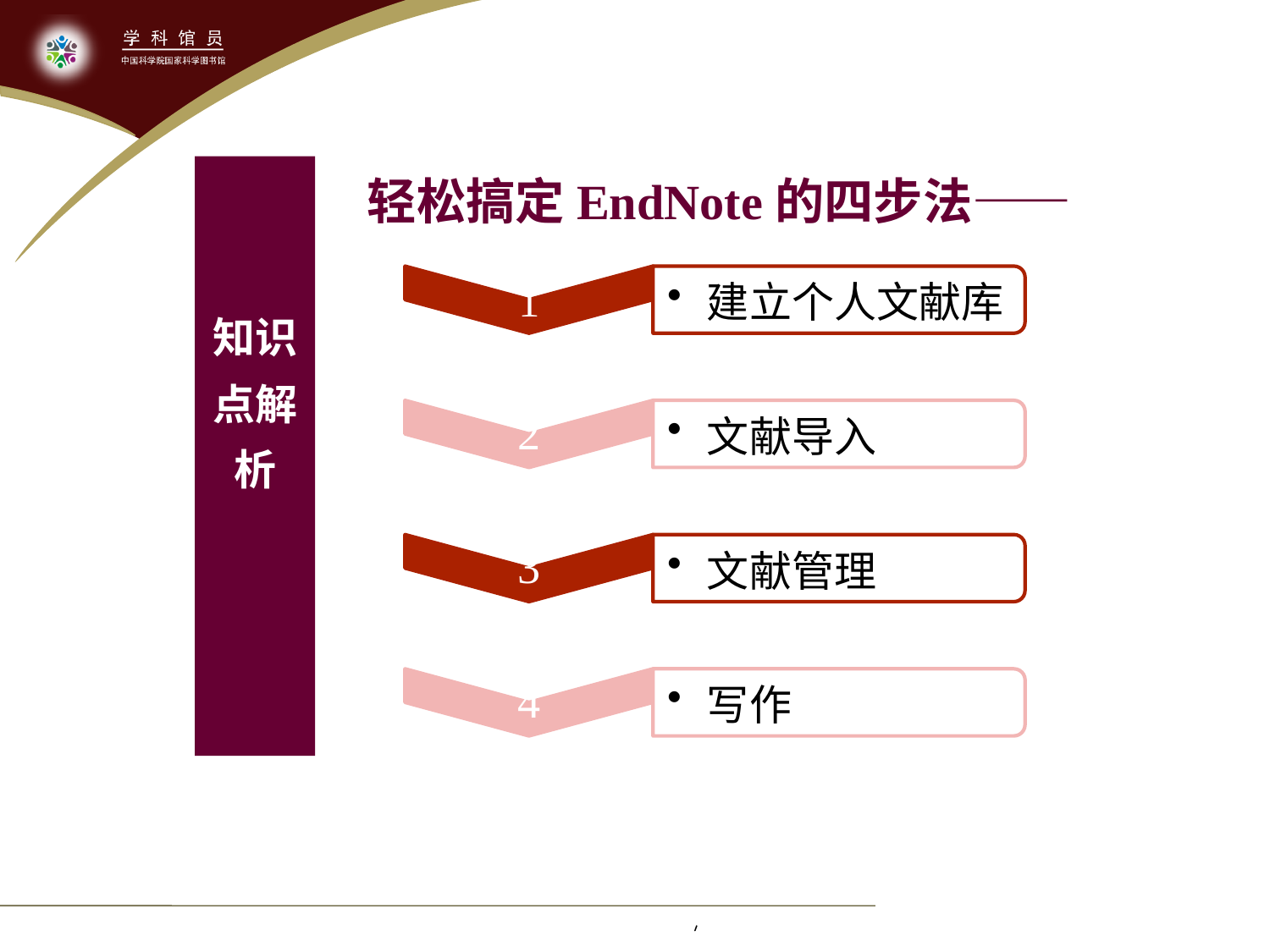

轻松搞定EndNote的四步法——

知识点解析
1
建立个人文献库
2
文献导入
3
写作
文献管理
4